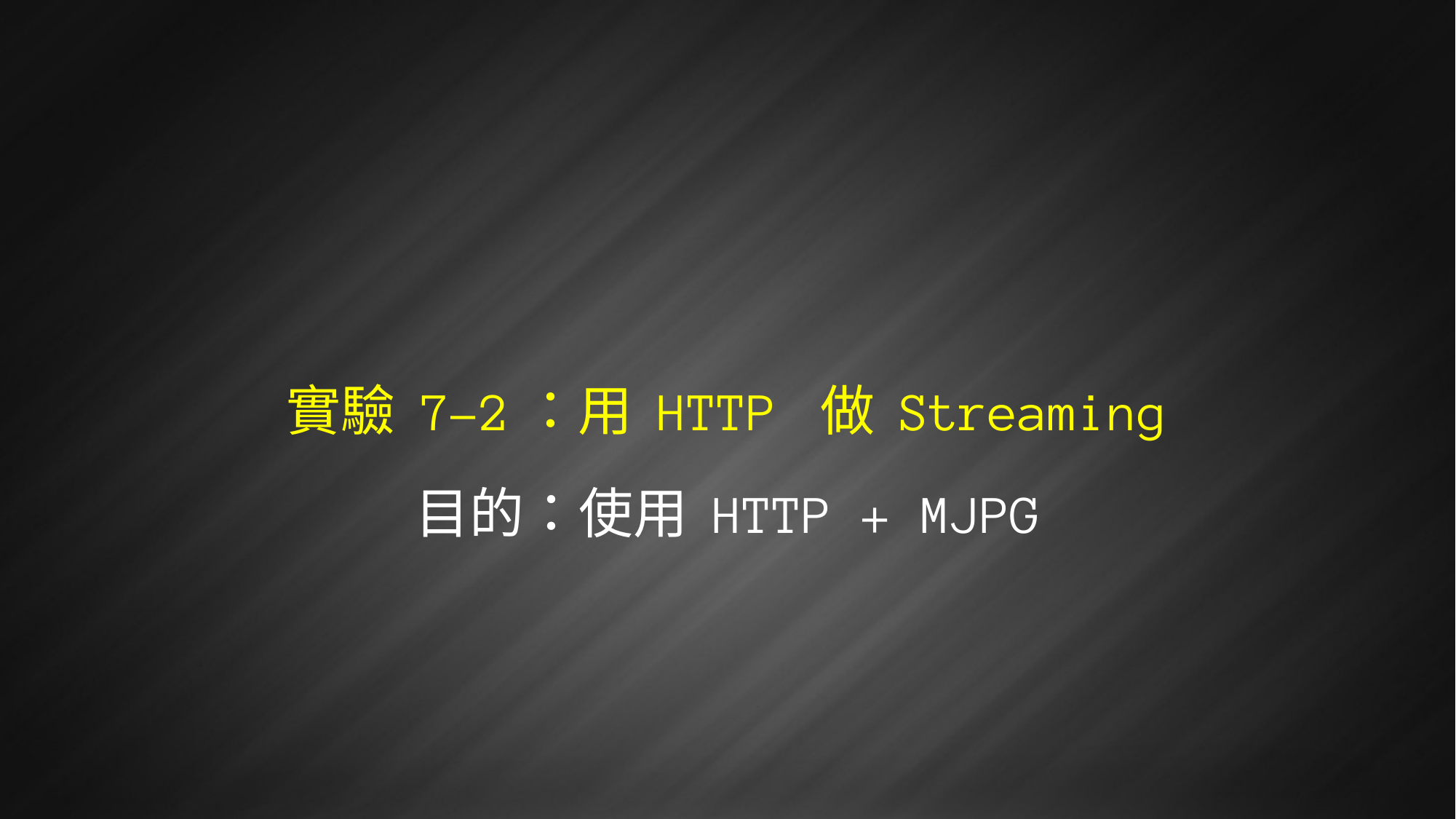

實驗 7-2：用 HTTP 做 Streaming
目的：使用 HTTP + MJPG